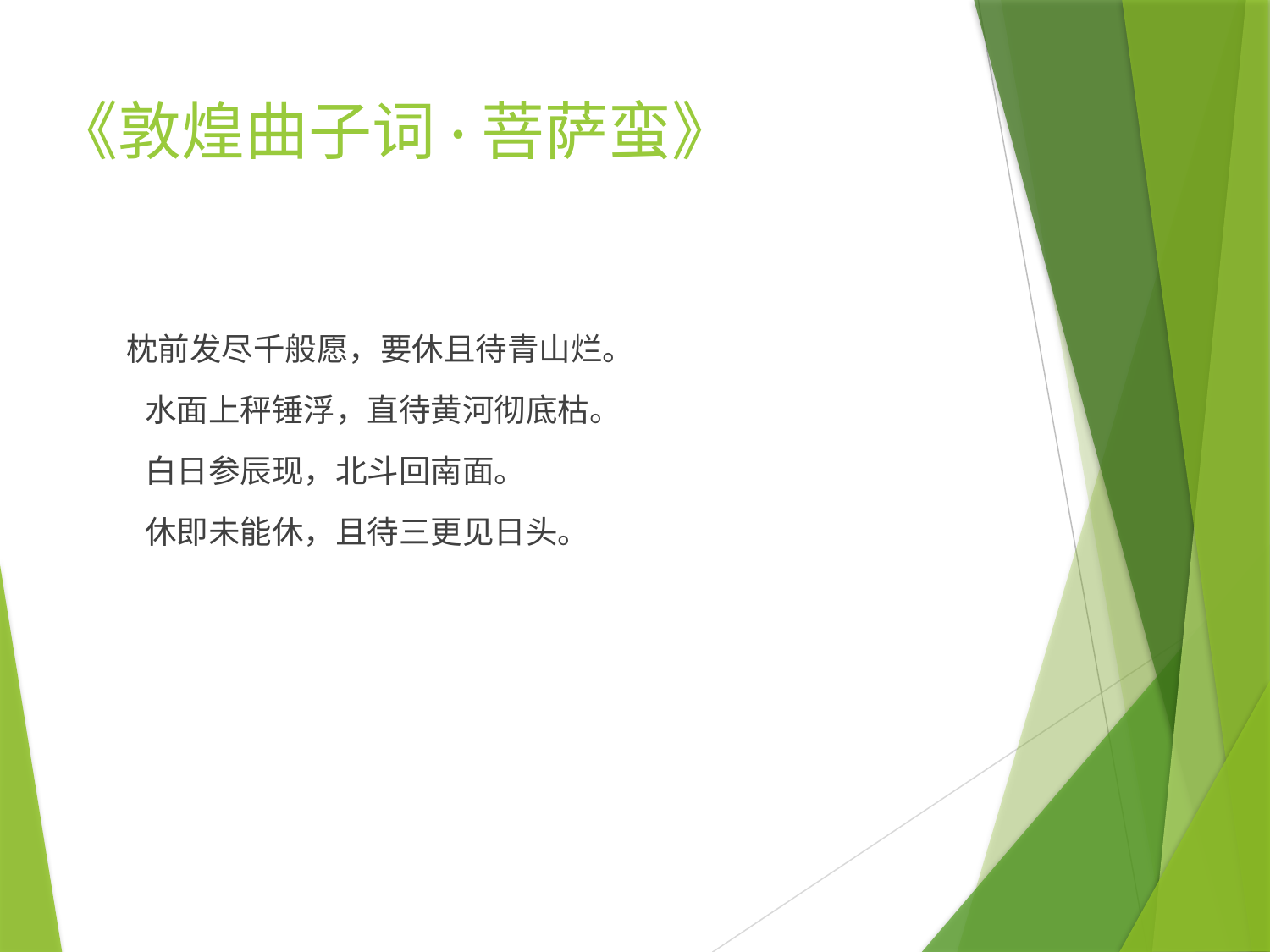

# 《敦煌曲子词·菩萨蛮》
   枕前发尽千般愿，要休且待青山烂。
水面上秤锤浮，直待黄河彻底枯。
白日参辰现，北斗回南面。
休即未能休，且待三更见日头。